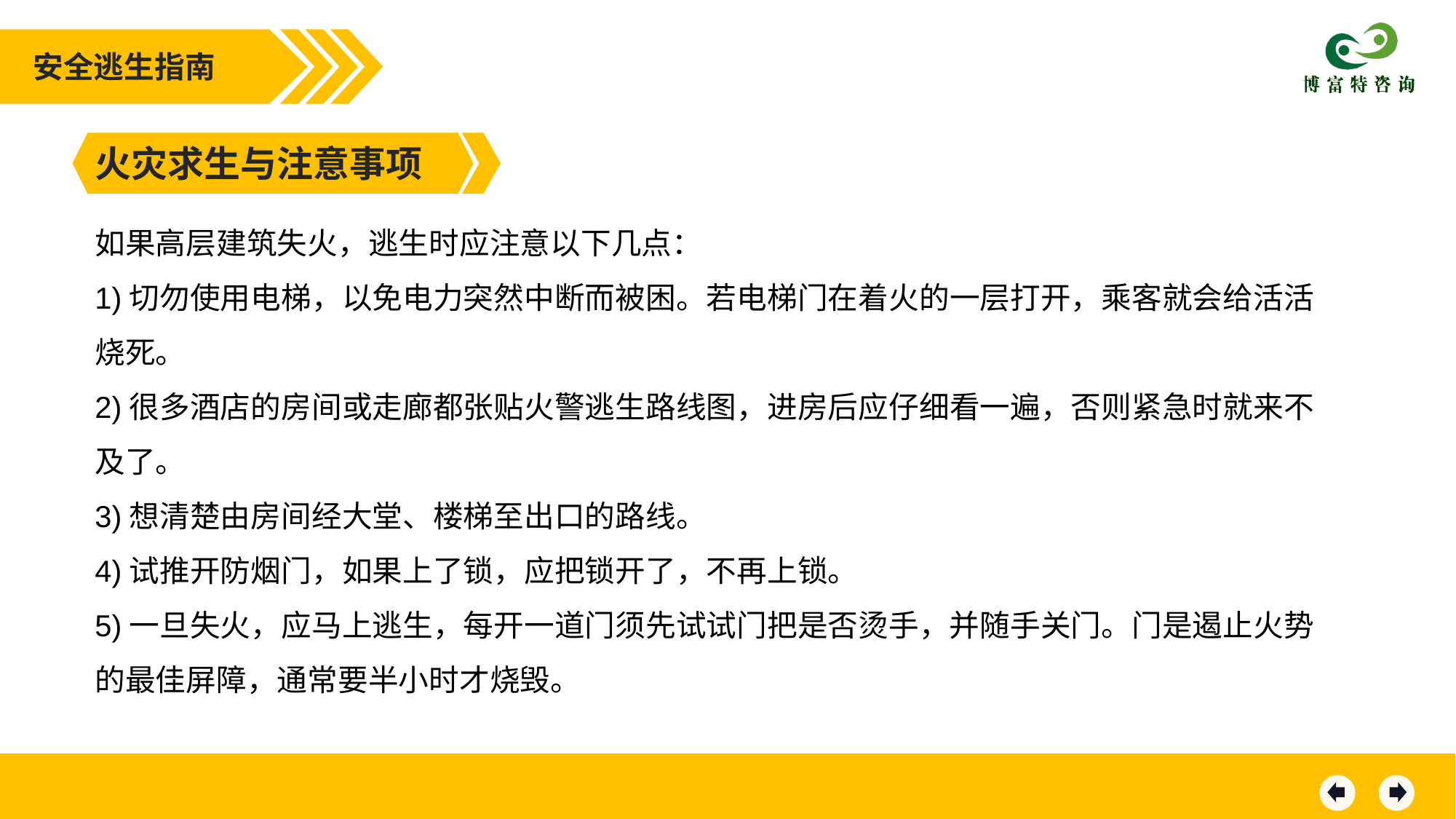

安全逃生指南

火灾求生与注意事项
如果高层建筑失火，逃生时应注意以下几点：
1)切勿使用电梯，以免电力突然中断而被困。若电梯门在着火的一层打开，乘客就会给活活烧死。
2)很多酒店的房间或走廊都张贴火警逃生路线图，进房后应仔细看一遍，否则紧急时就来不及了。
3)想清楚由房间经大堂、楼梯至出口的路线。
4)试推开防烟门，如果上了锁，应把锁开了，不再上锁。
5)一旦失火，应马上逃生，每开一道门须先试试门把是否烫手，并随手关门。门是遏止火势的最佳屏障，通常要半小时才烧毁。